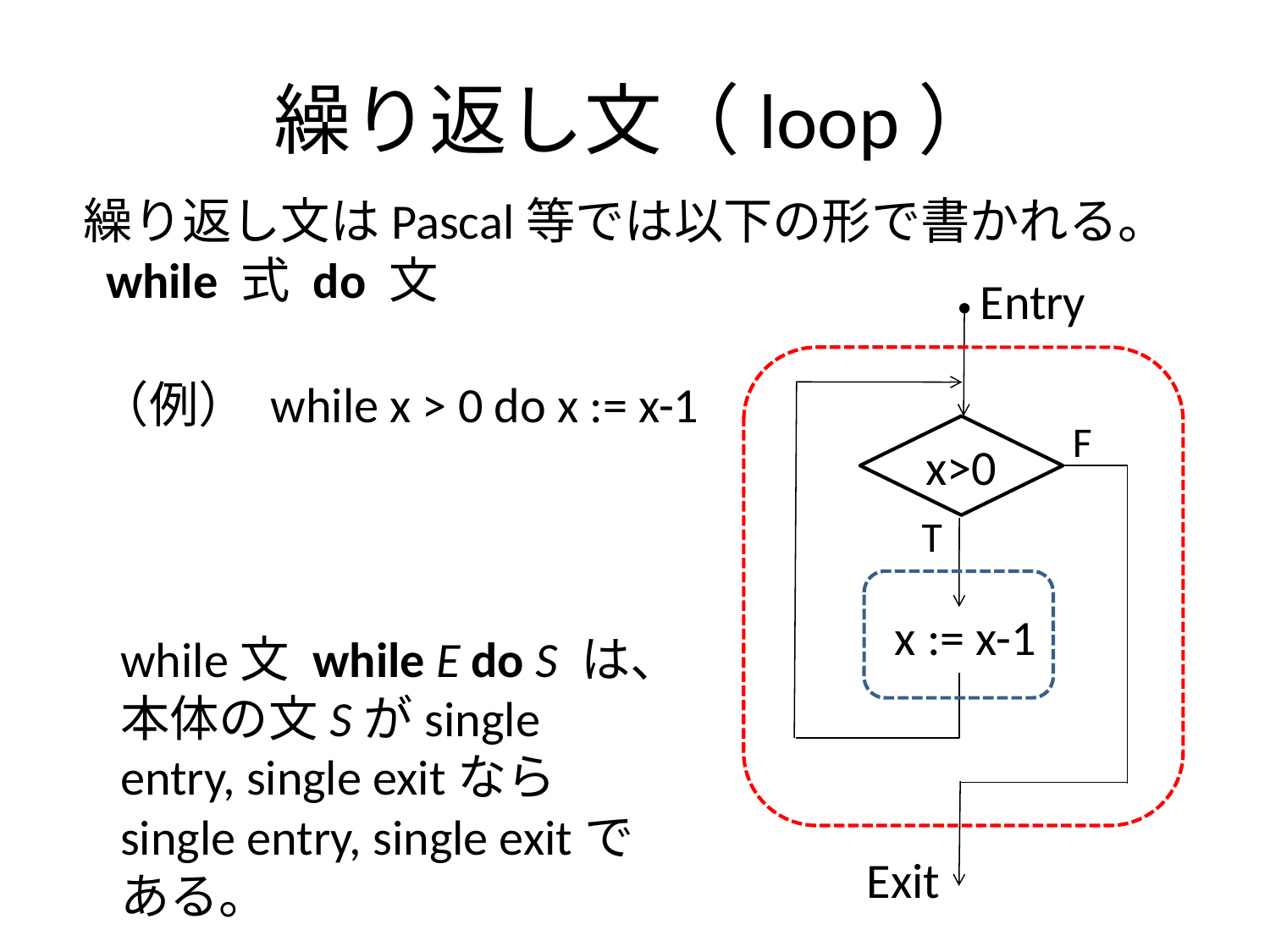

# 繰り返し文（loop）
 繰り返し文はPascal等では以下の形で書かれる。
    while 式 do 文
Entry

（例） while x > 0 do x := x-1
F
x>0
T

 x := x-1
while文 while E do S は、本体の文Sがsingle entry, single exitならsingle entry, single exitである。
Exit